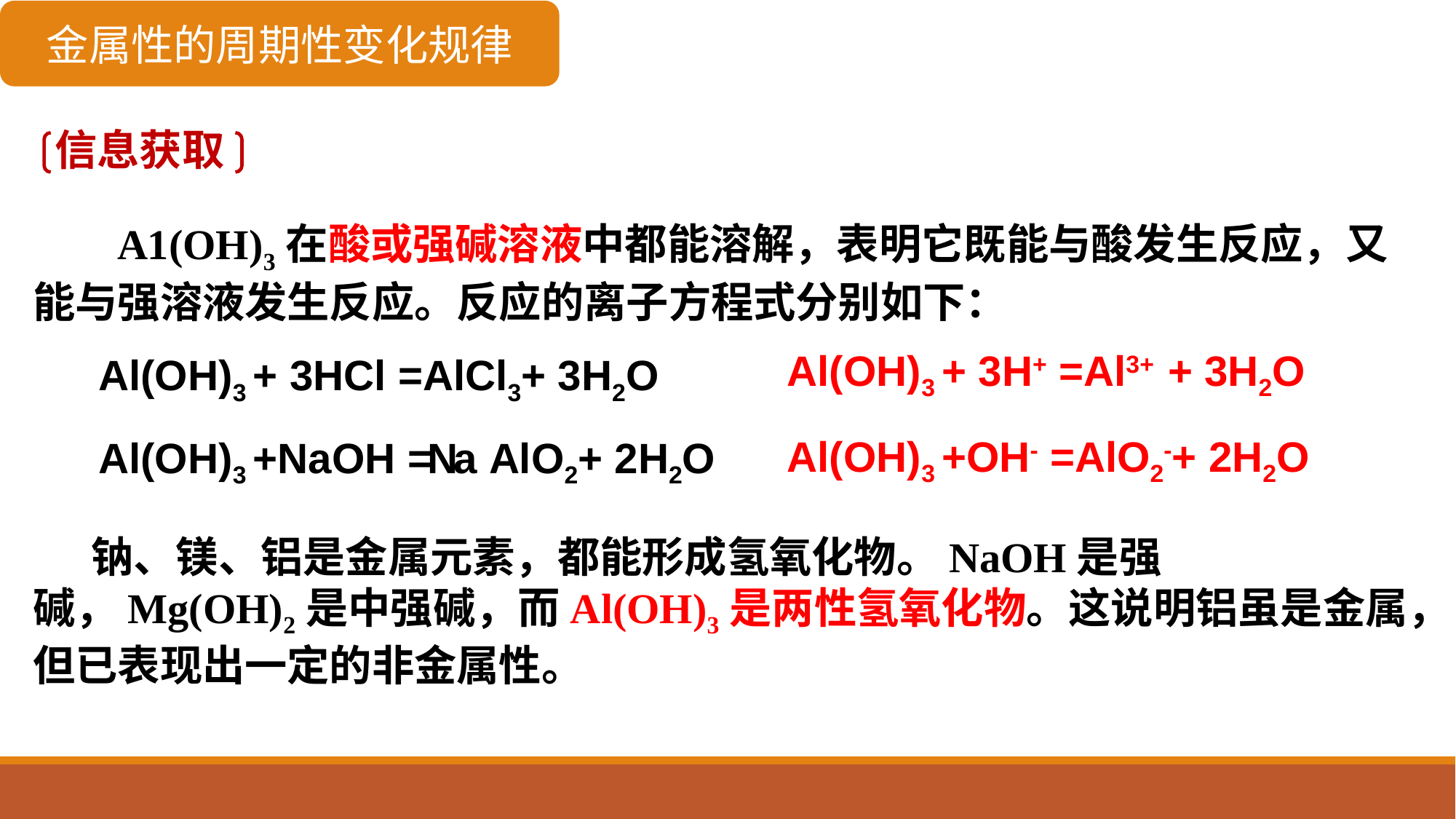

金属性的周期性变化规律
信息获取

        A1(OH)3在酸或强碱溶液中都能溶解，表明它既能与酸发生反应，又能与强溶液发生反应。反应的离子方程式分别如下：

     钠、镁、铝是金属元素，都能形成氢氧化物。NaOH是强碱，Mg(OH)2是中强碱，而Al(OH)3是两性氢氧化物。这说明铝虽是金属，但已表现出一定的非金属性。
Al(OH)3 + 3H+ =Al3+  + 3H2O
Al(OH)3 + 3HCl =AlCl3+ 3H2O
Al(OH)3 +OH- =AlO2-+ 2H2O
Al(OH)3 +NaOH =Na AlO2+ 2H2O